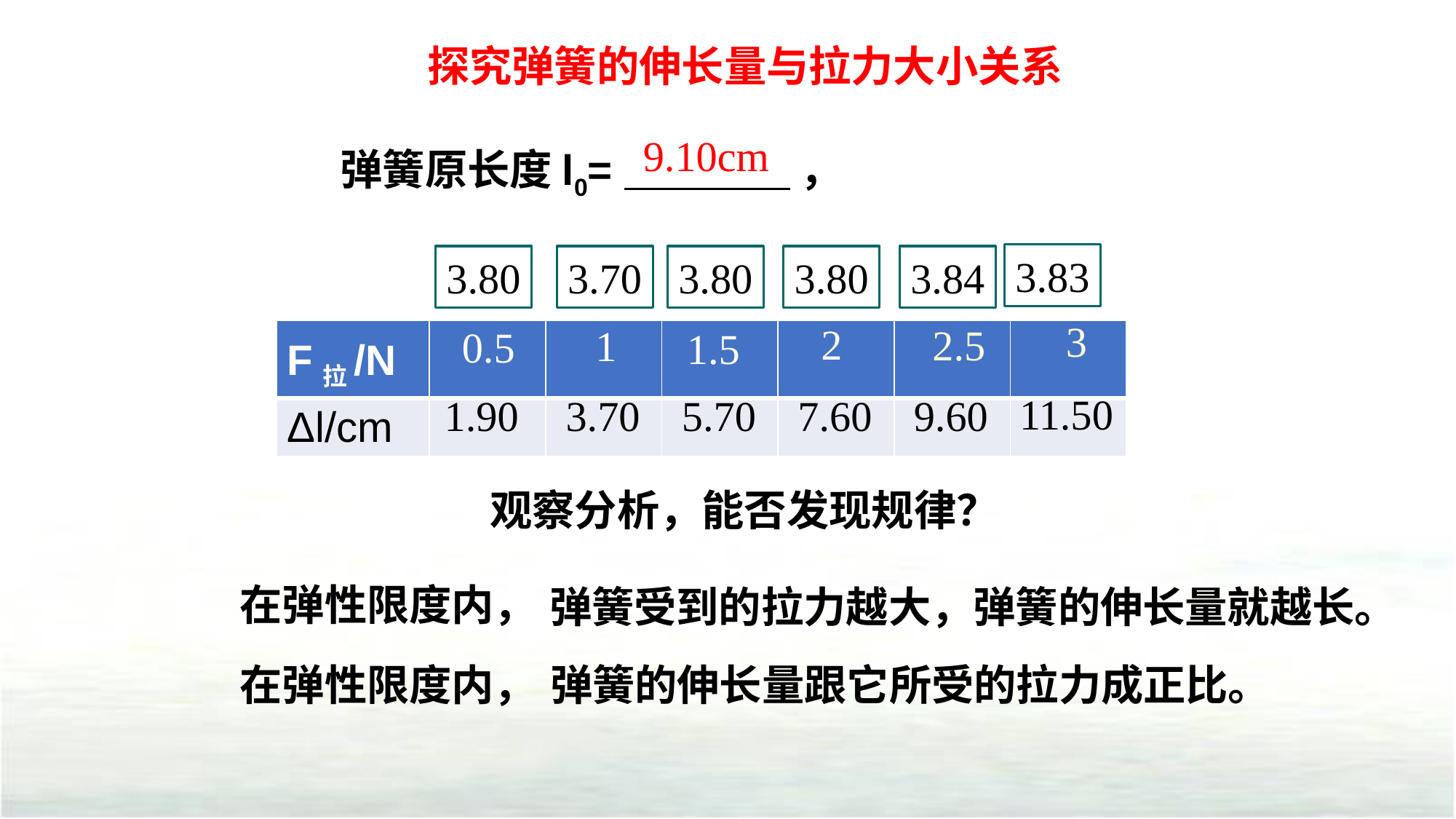

探究弹簧的伸长量与拉力大小关系
9.10cm
弹簧原长度l0=               ，
3.83
3.80
3.70
3.80
3.80
3.84
3
2
2.5
1
0.5
1.5
| F拉/N |  |  |  |  |  |  |
| --- | --- | --- | --- | --- | --- | --- |
| Δl/cm |  |  |  |  |  |  |
11.50
1.90
3.70
5.70
7.60
9.60
观察分析，能否发现规律？
在弹性限度内，
弹簧受到的拉力越大，弹簧的伸长量就越长。
在弹性限度内，
弹簧的伸长量跟它所受的拉力成正比。